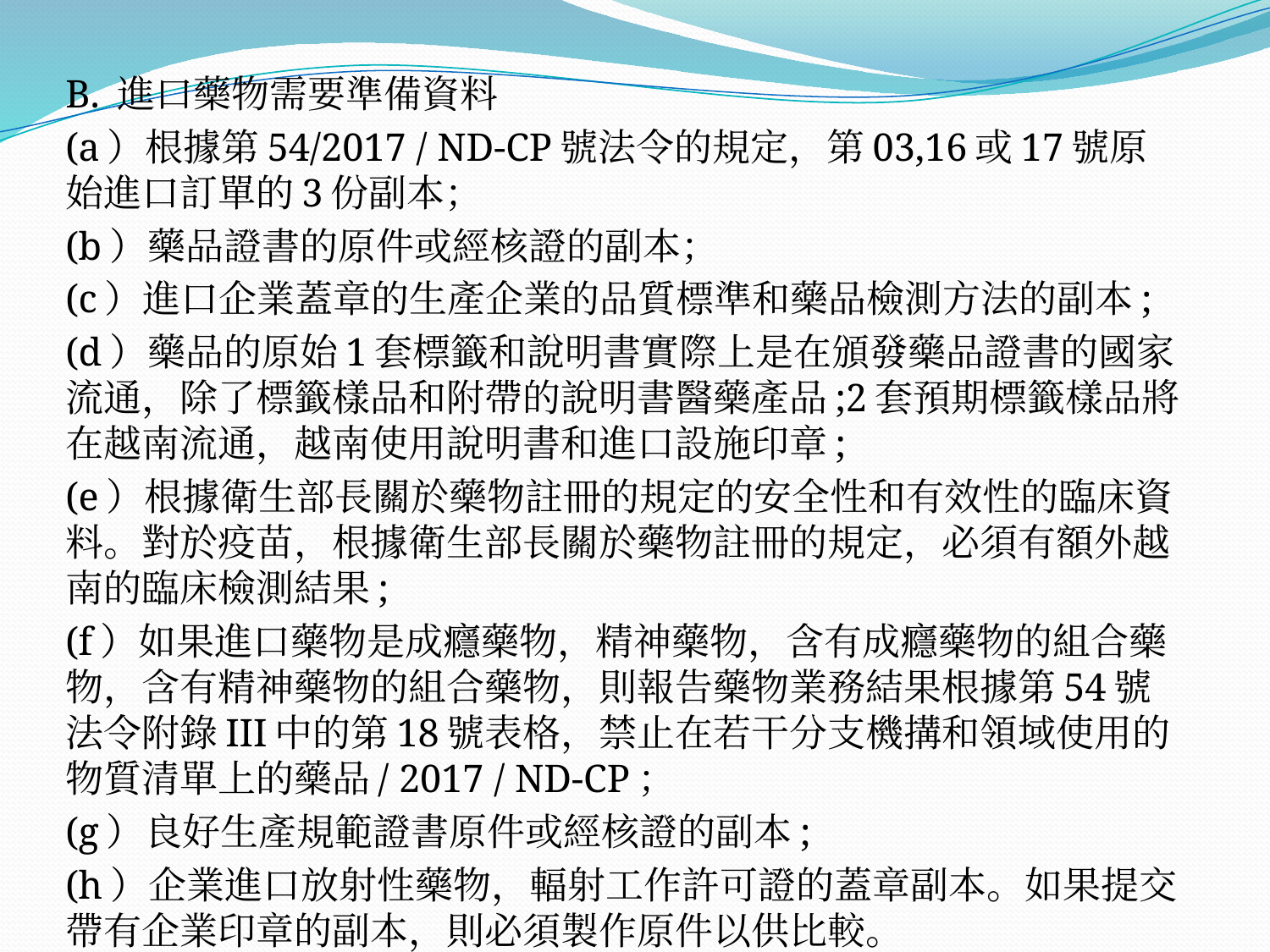

B. 進口藥物需要準備資料
(a）根據第54/2017 / ND-CP號法令的規定，第03,16或17號原始進口訂單的3份副本；
(b）藥品證書的原件或經核證的副本；
(c）進口企業蓋章的生產企業的品質標準和藥品檢測方法的副本;
(d）藥品的原始1套標籤和說明書實際上是在頒發藥品證書的國家流通，除了標籤樣品和附帶的說明書醫藥產品;2套預期標籤樣品將在越南流通，越南使用說明書和進口設施印章;
(e）根據衛生部長關於藥物註冊的規定的安全性和有效性的臨床資料。對於疫苗，根據衛生部長關於藥物註冊的規定，必須有額外越南的臨床檢測結果;
(f）如果進口藥物是成癮藥物，精神藥物，含有成癮藥物的組合藥物，含有精神藥物的組合藥物，則報告藥物業務結果根據第54號法令附錄III中的第18號表格，禁止在若干分支機搆和領域使用的物質清單上的藥品/ 2017 / ND-CP；
(g）良好生產規範證書原件或經核證的副本;
(h）企業進口放射性藥物，輻射工作許可證的蓋章副本。如果提交帶有企業印章的副本，則必須製作原件以供比較。